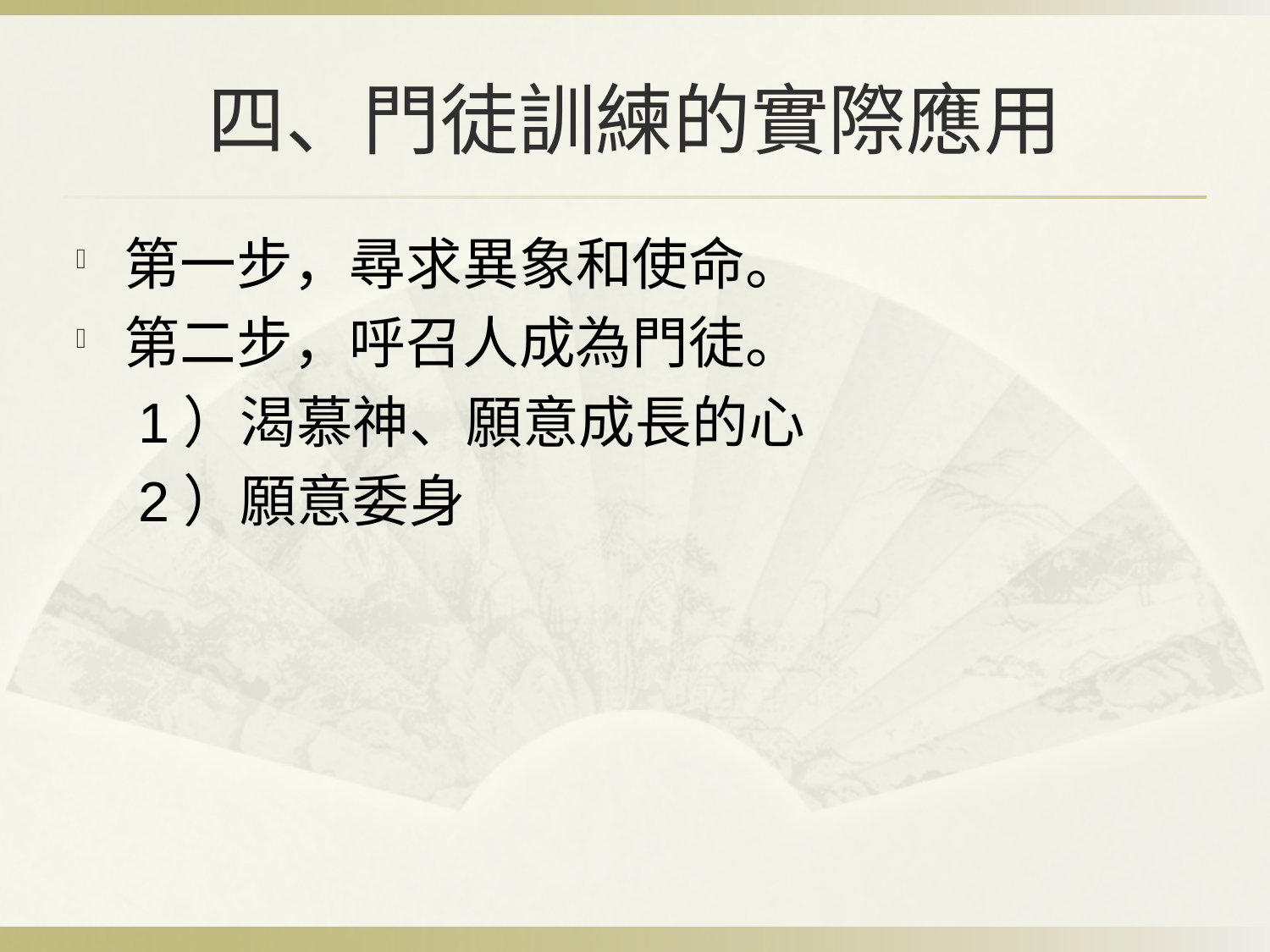

# 四、門徒訓練的實際應用
第一步，尋求異象和使命。
第二步，呼召人成為門徒。
    1）渴慕神、願意成長的心
    2）願意委身